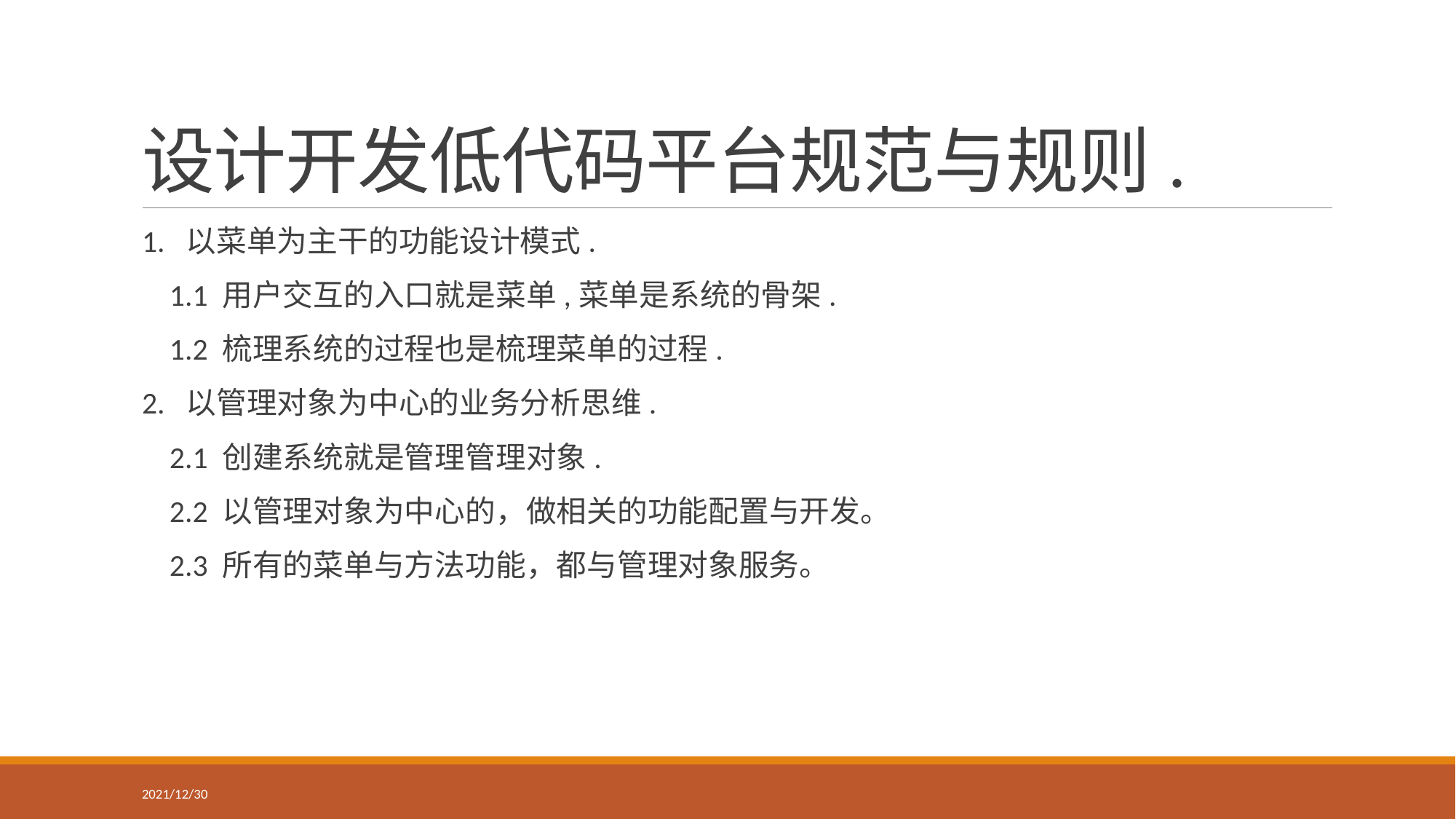

# 设计开发低代码平台规范与规则.
1.  以菜单为主干的功能设计模式.
    1.1 用户交互的入口就是菜单,菜单是系统的骨架.
    1.2 梳理系统的过程也是梳理菜单的过程.
2.  以管理对象为中心的业务分析思维.
    2.1 创建系统就是管理管理对象.
    2.2 以管理对象为中心的，做相关的功能配置与开发。
    2.3 所有的菜单与方法功能，都与管理对象服务。
2021/12/30